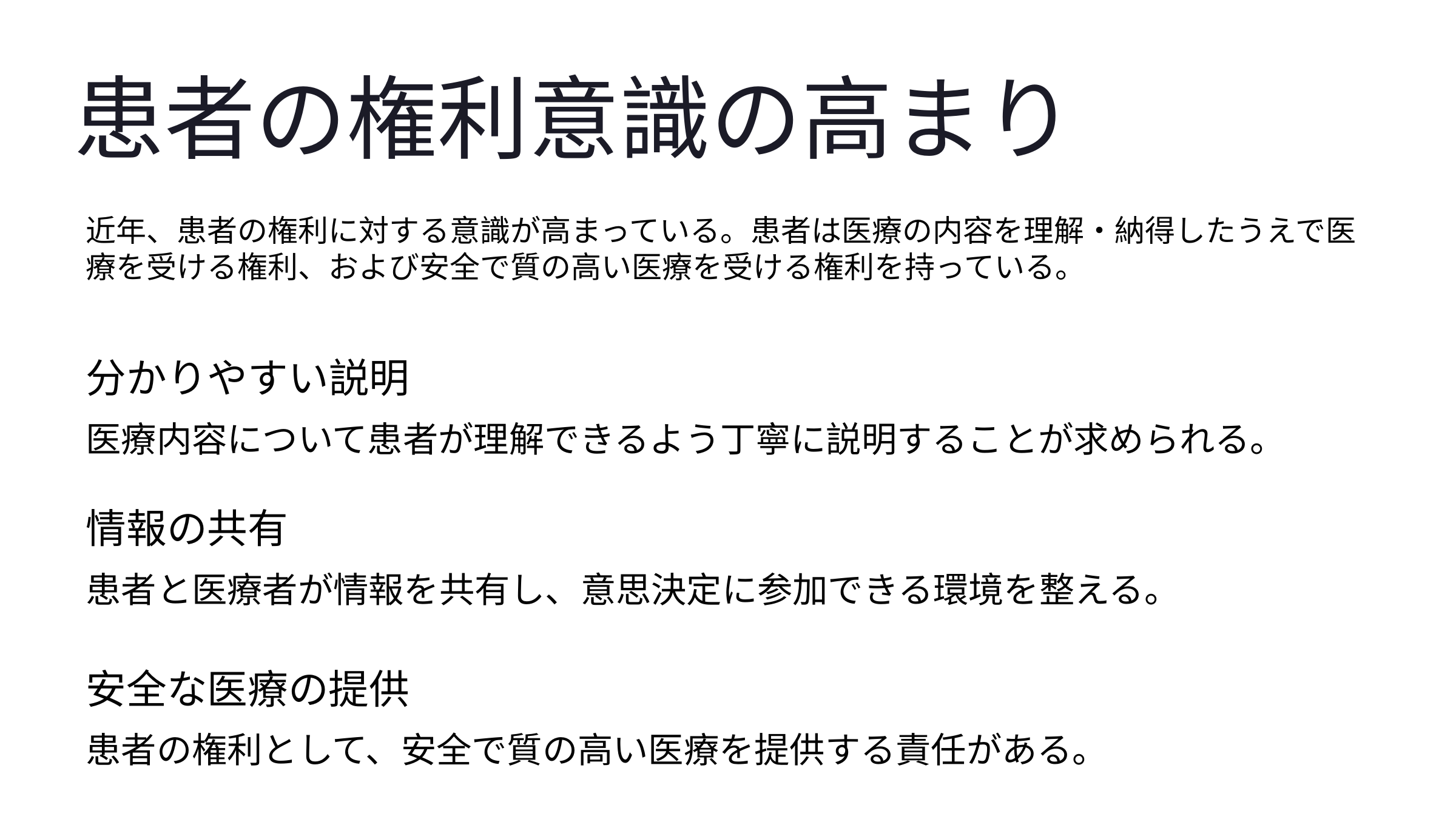

患者の権利意識の高まり
近年、患者の権利に対する意識が高まっている。患者は医療の内容を理解・納得したうえで医療を受ける権利、および安全で質の高い医療を受ける権利を持っている。
分かりやすい説明
医療内容について患者が理解できるよう丁寧に説明することが求められる。
情報の共有
患者と医療者が情報を共有し、意思決定に参加できる環境を整える。
安全な医療の提供
患者の権利として、安全で質の高い医療を提供する責任がある。